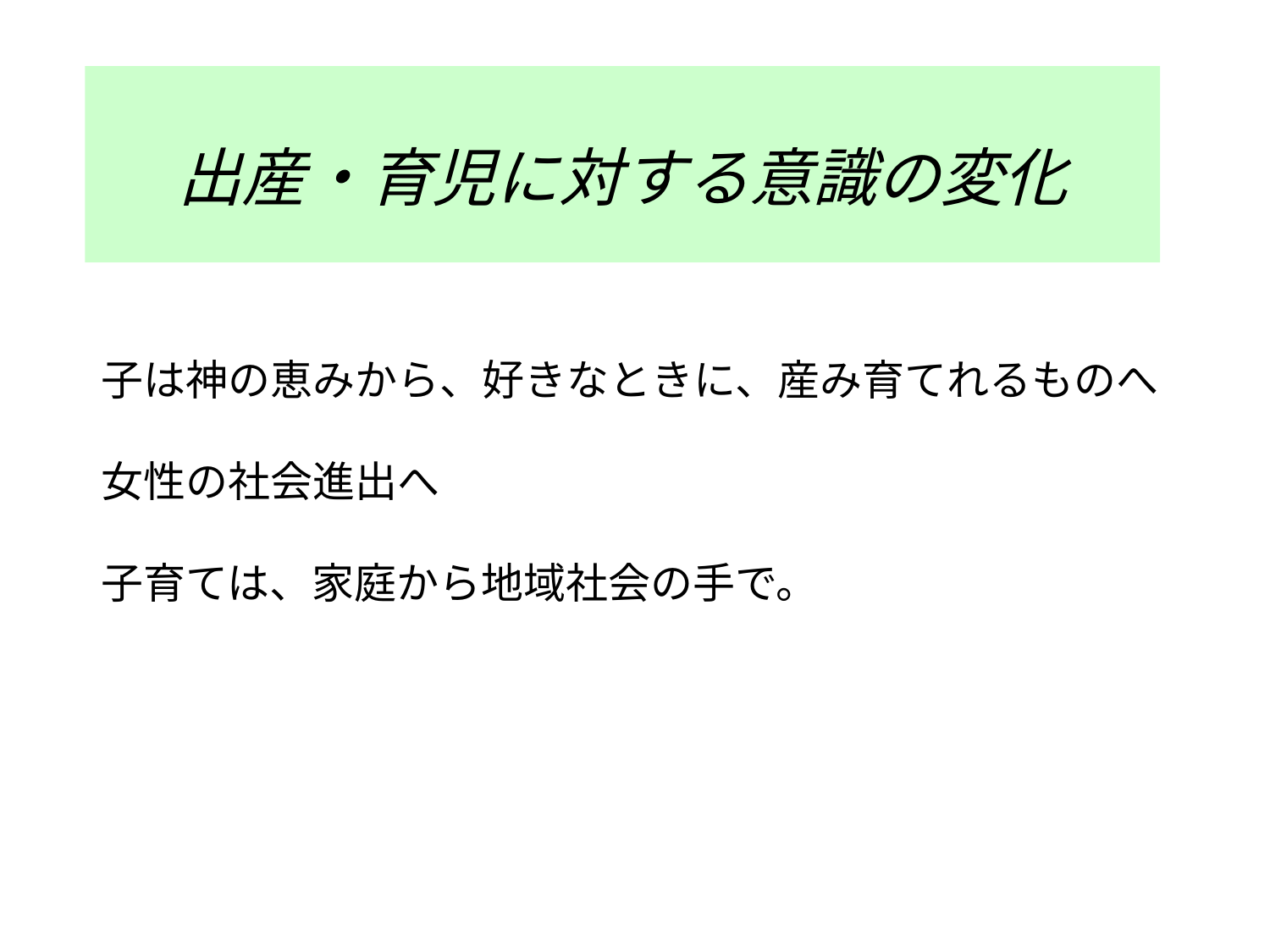

出産・育児に対する意識の変化
子は神の恵みから、好きなときに、産み育てれるものへ
女性の社会進出へ
子育ては、家庭から地域社会の手で。